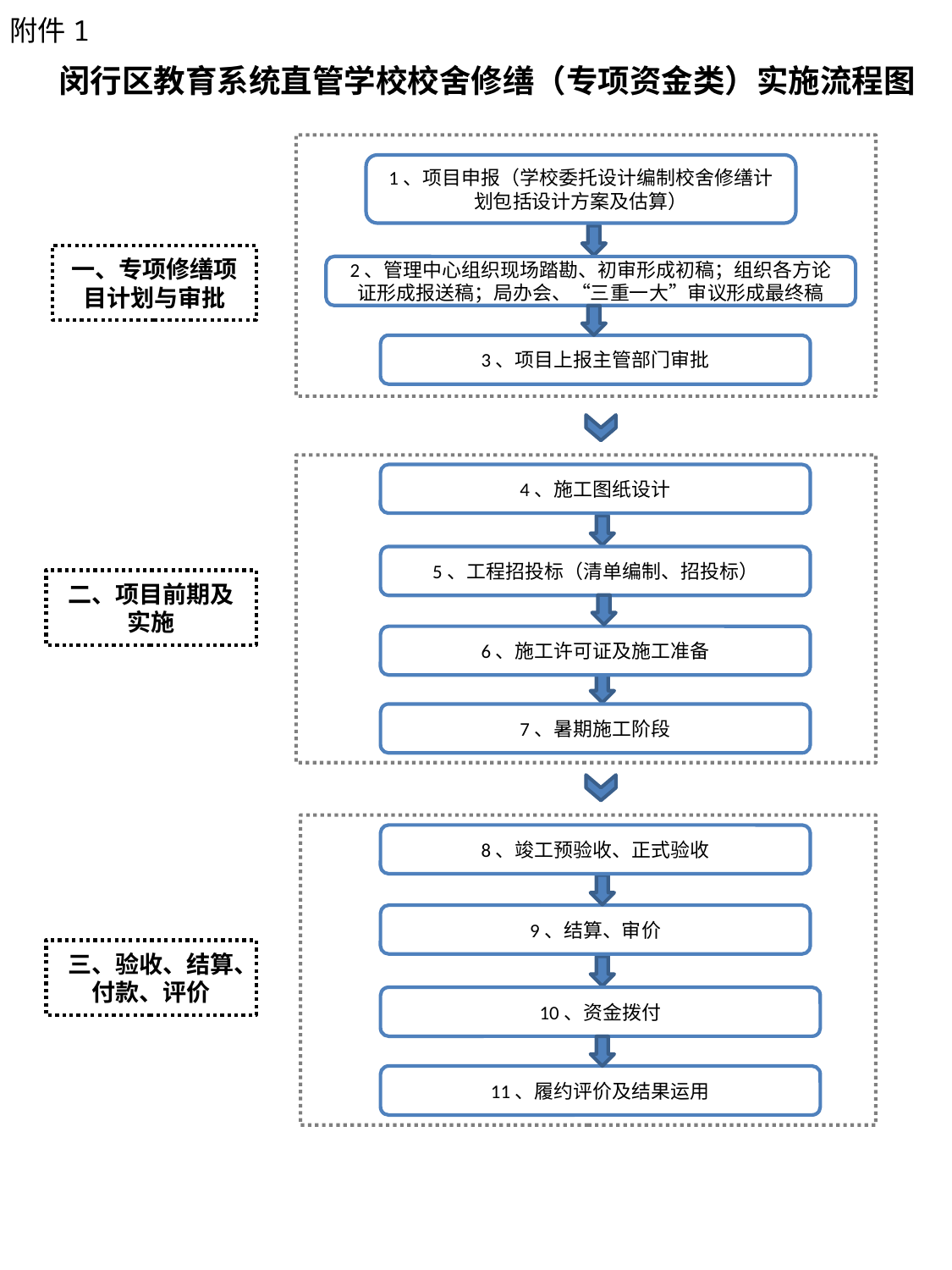

附件1
闵行区教育系统直管学校校舍修缮（专项资金类）实施流程图

1、项目申报（学校委托设计编制校舍修缮计划包括设计方案及估算）

一、专项修缮项目计划与审批
2、管理中心组织现场踏勘、初审形成初稿；组织各方论证形成报送稿；局办会、“三重一大”审议形成最终稿

3、项目上报主管部门审批

4、施工图纸设计

5、工程招投标（清单编制、招投标）
二、项目前期及实施

6、施工许可证及施工准备

7、暑期施工阶段

8、竣工预验收、正式验收

9、结算、审价
三、验收、结算、付款、评价

10、资金拨付

11、履约评价及结果运用